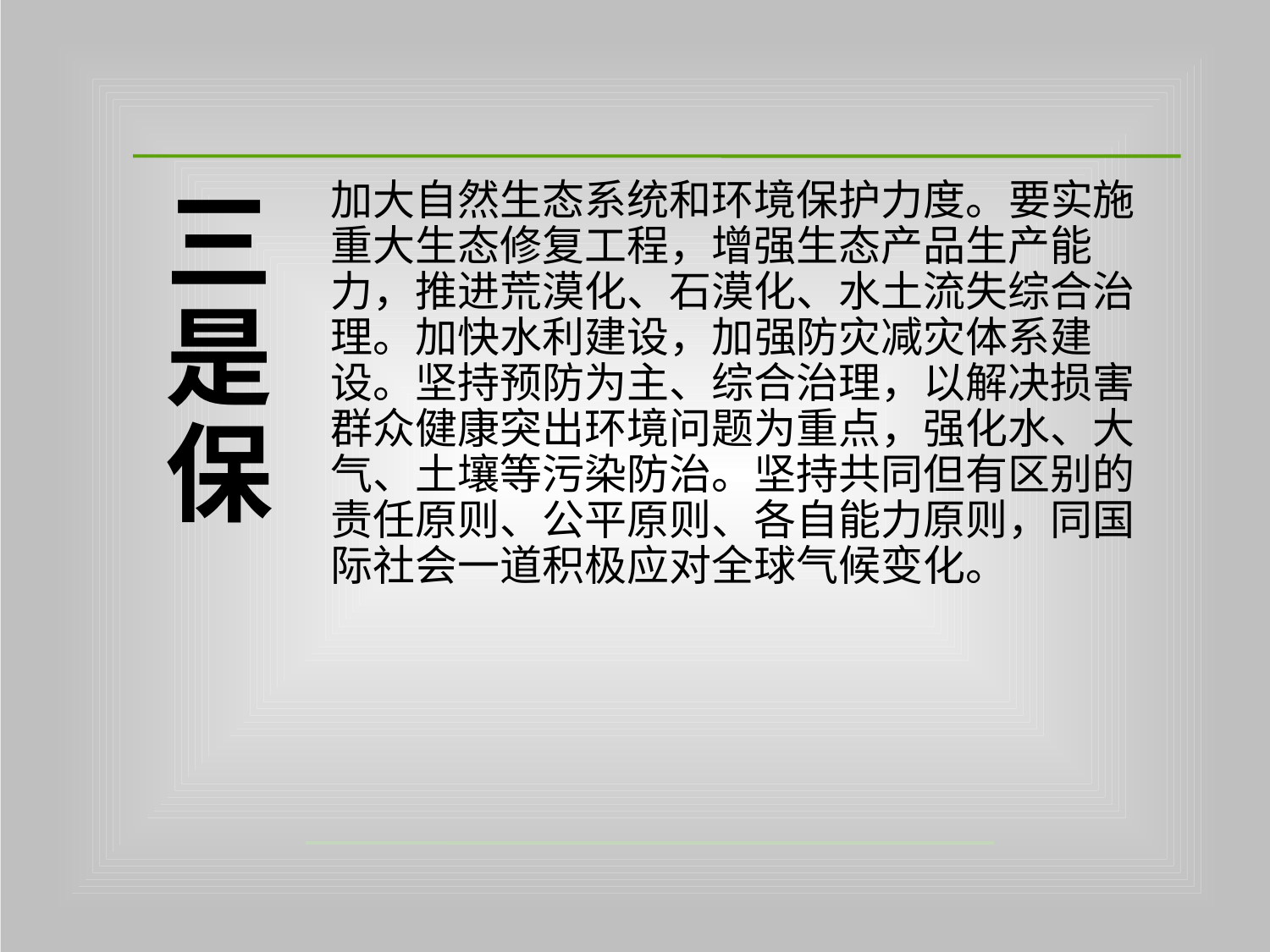

11.4
0
11.4

三是保
加大自然生态系统和环境保护力度。要实施重大生态修复工程，增强生态产品生产能力，推进荒漠化、石漠化、水土流失综合治理。加快水利建设，加强防灾减灾体系建设。坚持预防为主、综合治理，以解决损害群众健康突出环境问题为重点，强化水、大气、土壤等污染防治。坚持共同但有区别的责任原则、公平原则、各自能力原则，同国际社会一道积极应对全球气候变化。